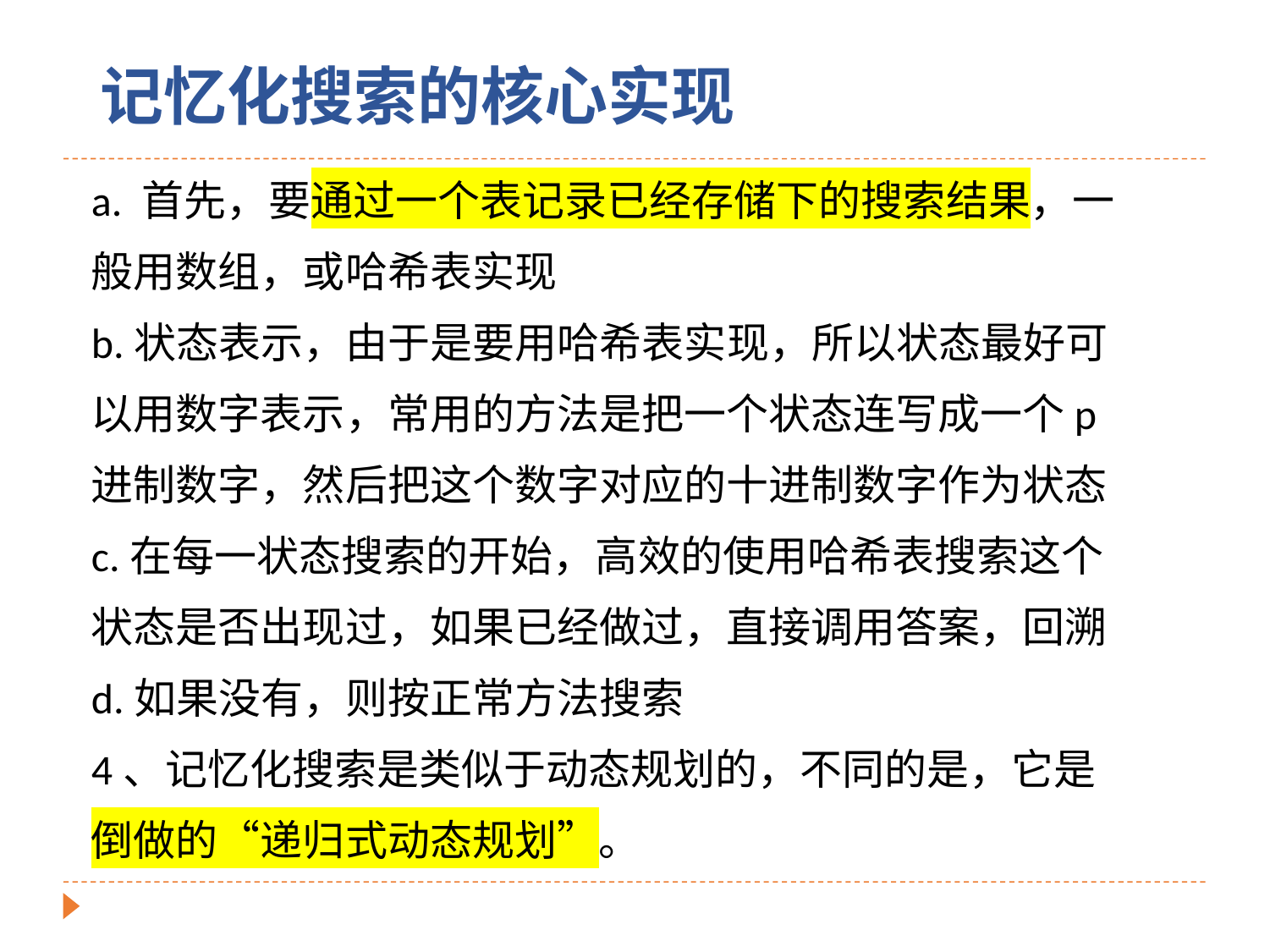

记忆化搜索的核心实现
a. 首先，要通过一个表记录已经存储下的搜索结果，一般用数组，或哈希表实现
b.状态表示，由于是要用哈希表实现，所以状态最好可以用数字表示，常用的方法是把一个状态连写成一个p进制数字，然后把这个数字对应的十进制数字作为状态
c.在每一状态搜索的开始，高效的使用哈希表搜索这个状态是否出现过，如果已经做过，直接调用答案，回溯
d.如果没有，则按正常方法搜索
4、记忆化搜索是类似于动态规划的，不同的是，它是倒做的“递归式动态规划”。